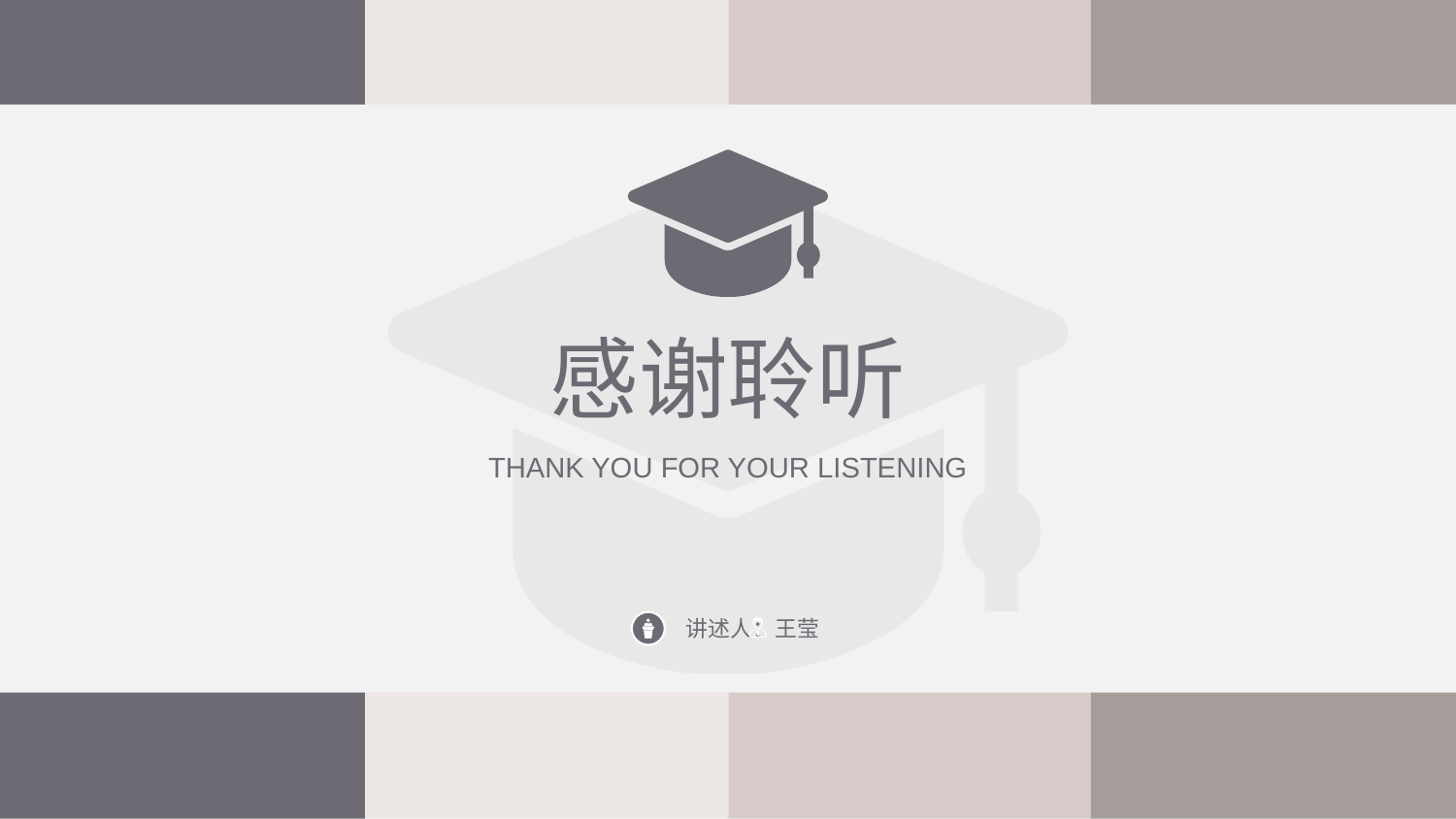

感谢聆听
THANK YOU FOR YOUR LISTENING
讲述人：王莹